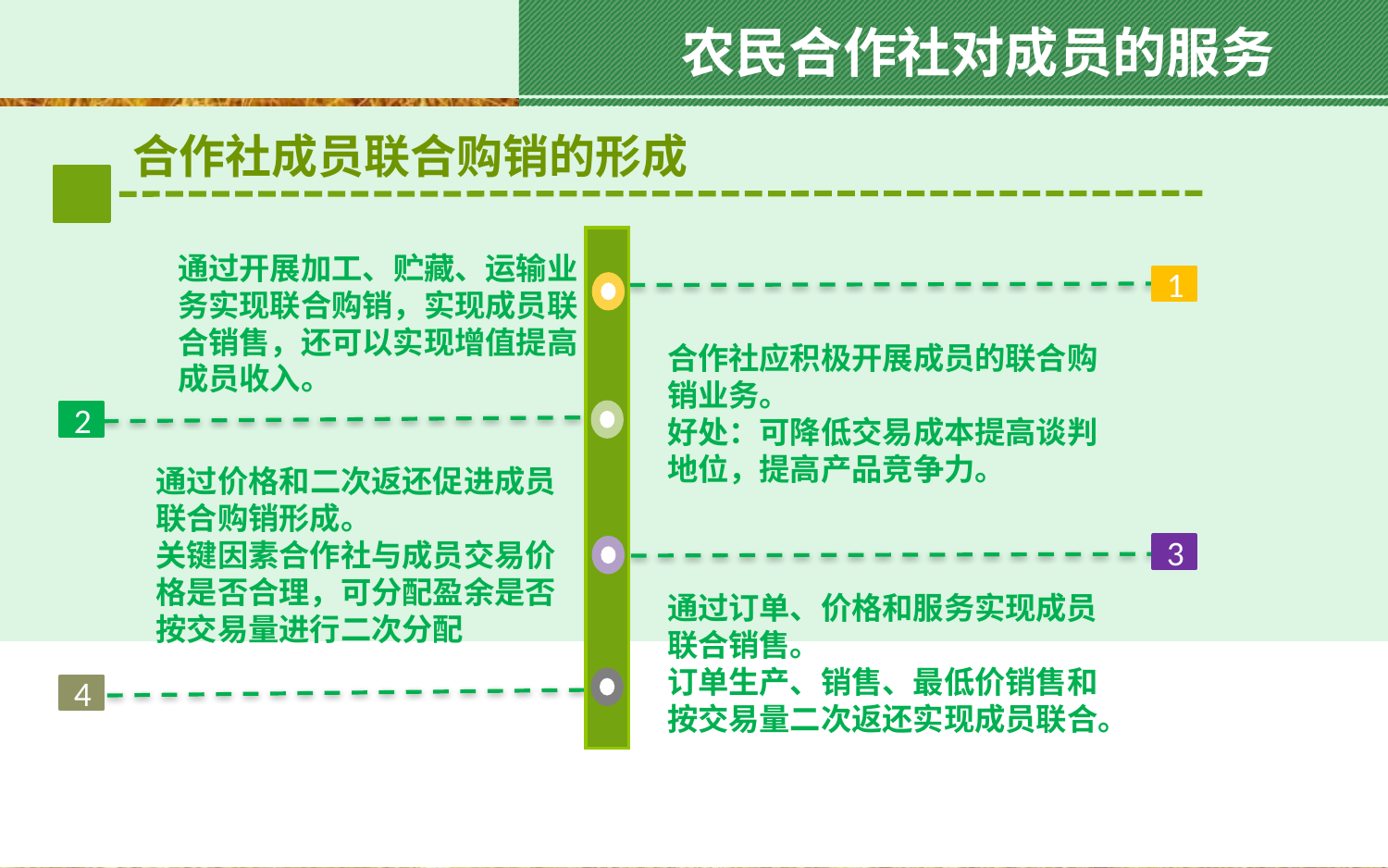

农民合作社对成员的服务
合作社成员联合购销的形成

通过开展加工、贮藏、运输业务实现联合购销，实现成员联合销售，还可以实现增值提高成员收入。
1

合作社应积极开展成员的联合购销业务。
好处：可降低交易成本提高谈判地位，提高产品竞争力。

2
通过价格和二次返还促进成员联合购销形成。
关键因素合作社与成员交易价格是否合理，可分配盈余是否按交易量进行二次分配
3

通过订单、价格和服务实现成员联合销售。
订单生产、销售、最低价销售和按交易量二次返还实现成员联合。

4